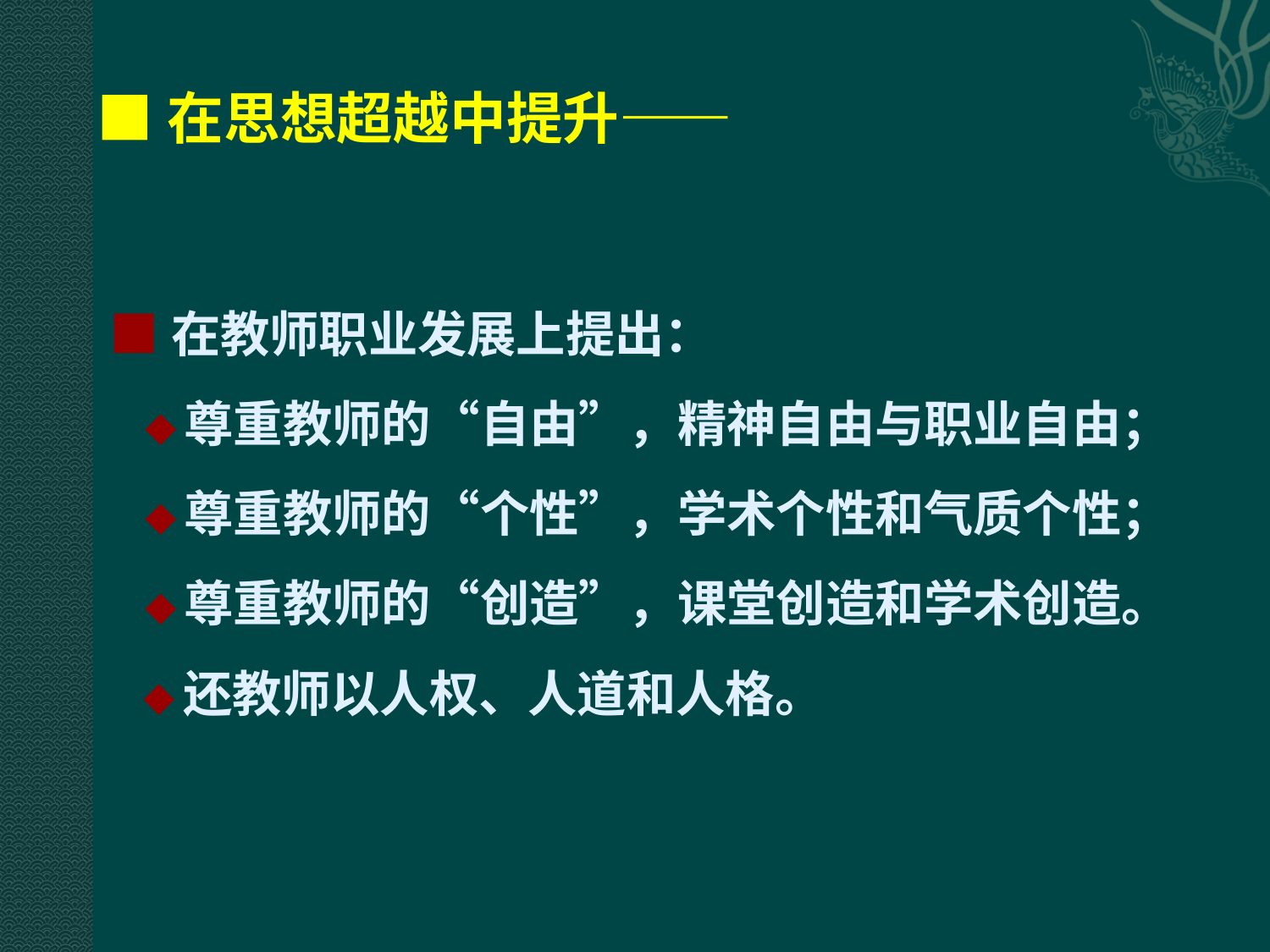

■在思想超越中提升——
  ■在教师职业发展上提出：
        ◆尊重教师的“自由”，精神自由与职业自由；
        ◆尊重教师的“个性”，学术个性和气质个性；
        ◆尊重教师的“创造”，课堂创造和学术创造。
     ◆还教师以人权、人道和人格。